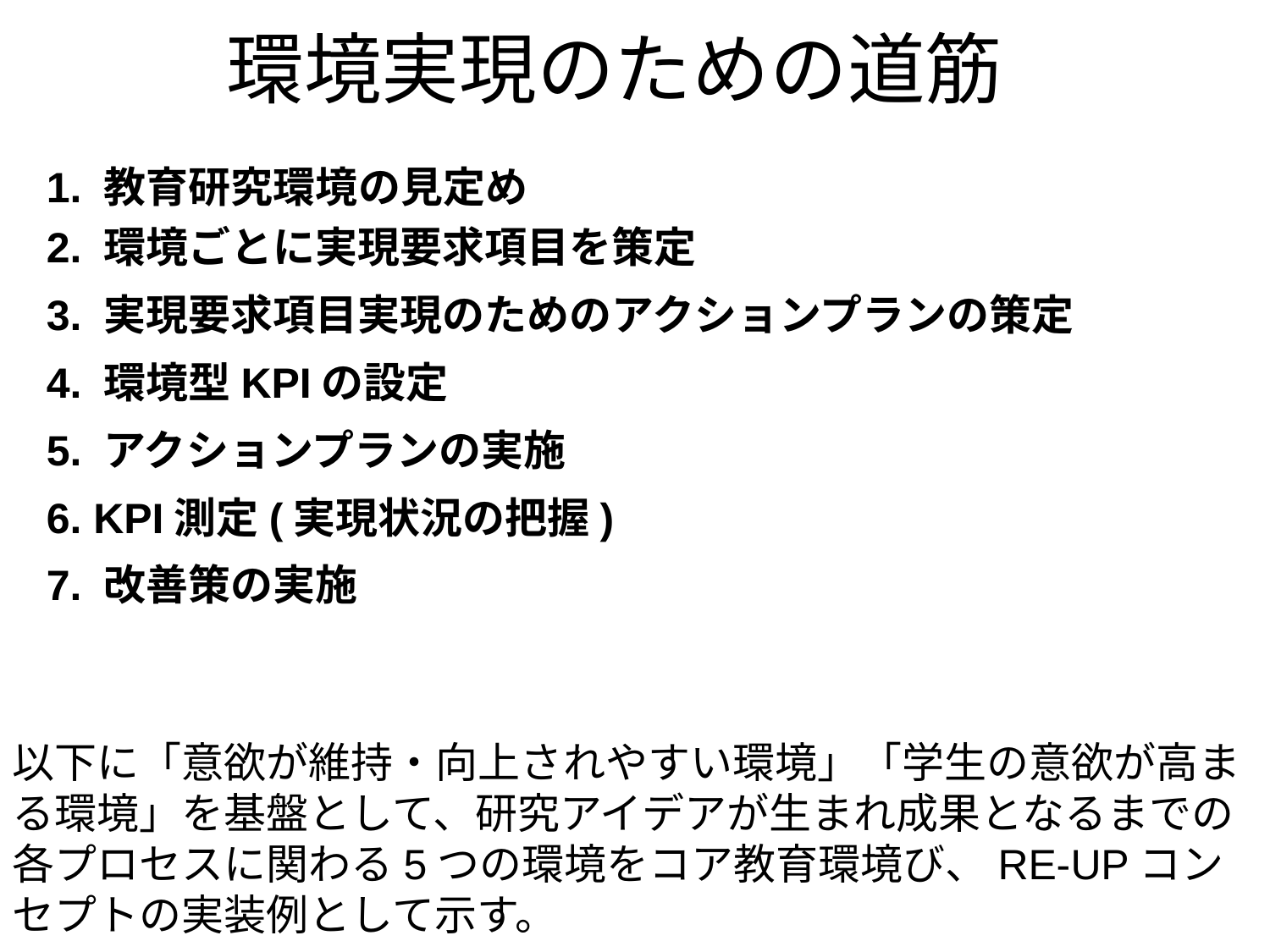

# 環境実現のための道筋
1. 教育研究環境の見定め
2. 環境ごとに実現要求項目を策定
3. 実現要求項目実現のためのアクションプランの策定
4. 環境型KPIの設定
5. アクションプランの実施
6. KPI測定(実現状況の把握)
7. 改善策の実施
以下に「意欲が維持・向上されやすい環境」「学生の意欲が高まる環境」を基盤として、研究アイデアが生まれ成果となるまでの各プロセスに関わる5つの環境をコア教育環境び、RE-UPコンセプトの実装例として示す。